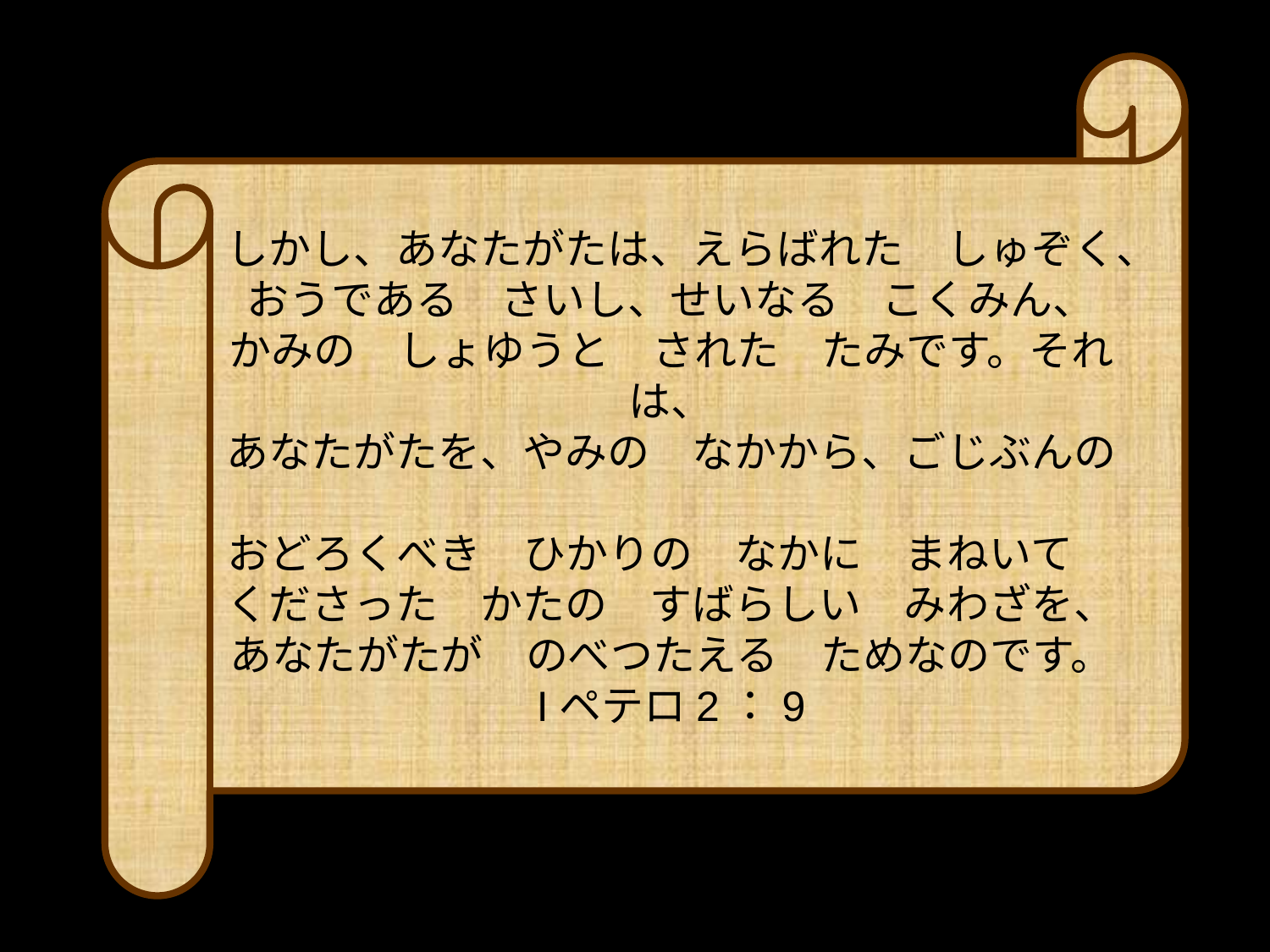

しかし、あなたがたは、えらばれた　しゅぞく、
おうである　さいし、せいなる　こくみん、
かみの　しょゆうと　された　たみです。それは、
あなたがたを、やみの　なかから、ごじぶんの
おどろくべき　ひかりの　なかに　まねいて
くださった　かたの　すばらしい　みわざを、
あなたがたが　のべつたえる　ためなのです。
Iペテロ2：9